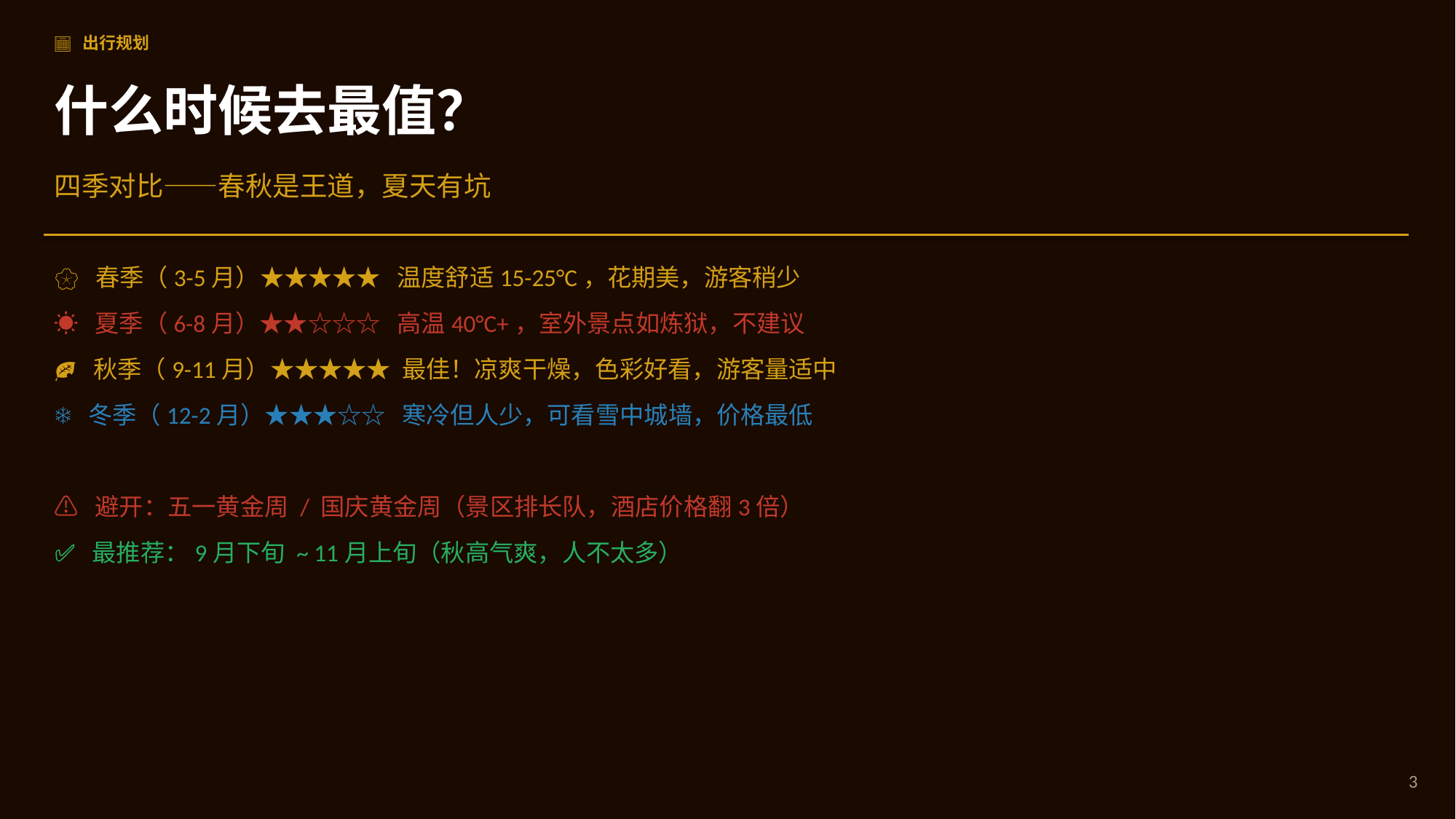

📅  出行规划
什么时候去最值？
四季对比——春秋是王道，夏天有坑
🌸  春季（3-5月）★★★★★   温度舒适15-25°C，花期美，游客稍少
☀️  夏季（6-8月）★★☆☆☆   高温40°C+，室外景点如炼狱，不建议
🍂  秋季（9-11月）★★★★★  最佳！凉爽干燥，色彩好看，游客量适中
❄️  冬季（12-2月）★★★☆☆   寒冷但人少，可看雪中城墙，价格最低

⚠️  避开：五一黄金周 / 国庆黄金周（景区排长队，酒店价格翻3倍）
✅  最推荐：9月下旬 ~ 11月上旬（秋高气爽，人不太多）
3